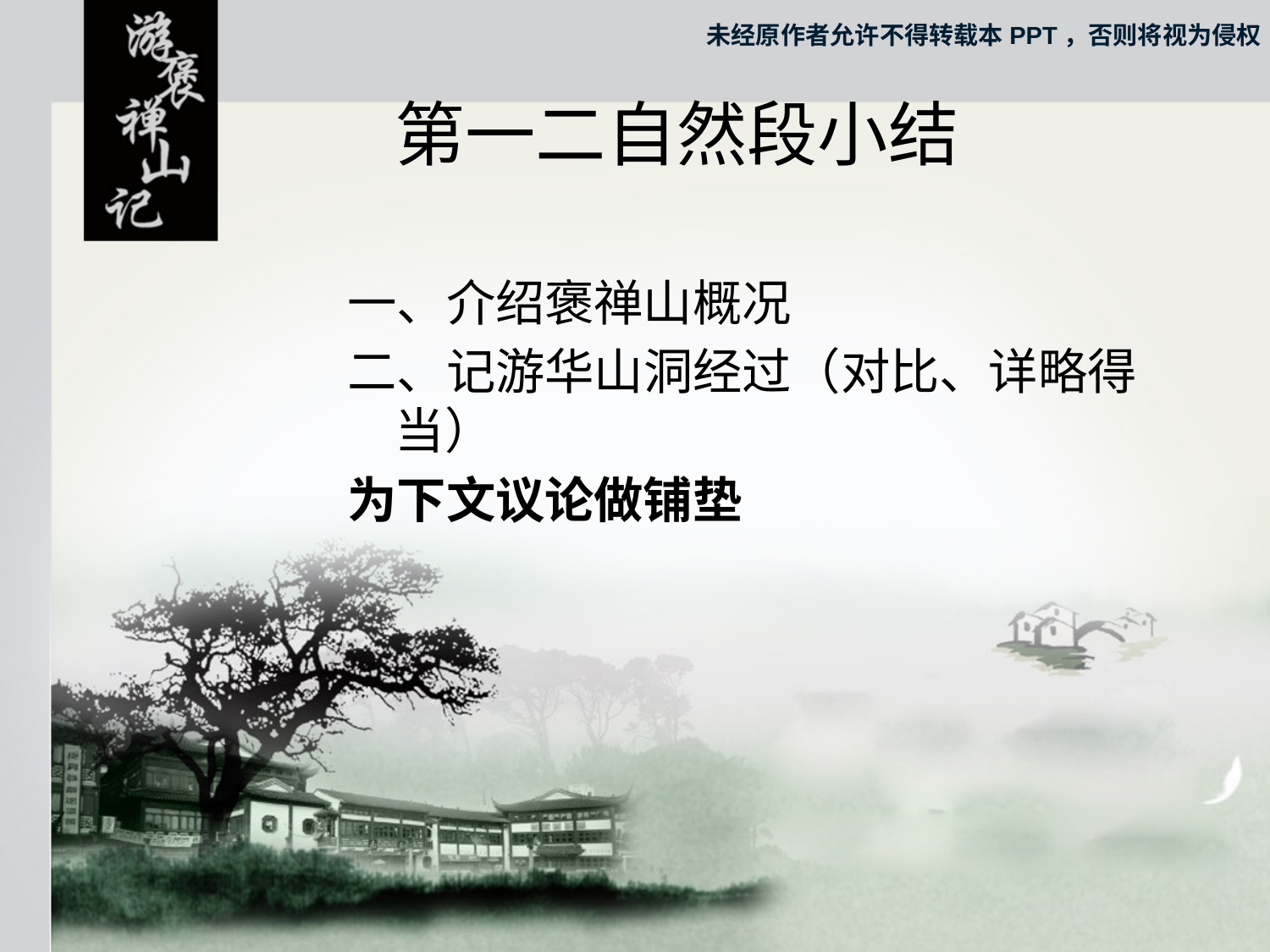

第一二自然段小结

一、介绍褒禅山概况
二、记游华山洞经过（对比、详略得当）
为下文议论做铺垫